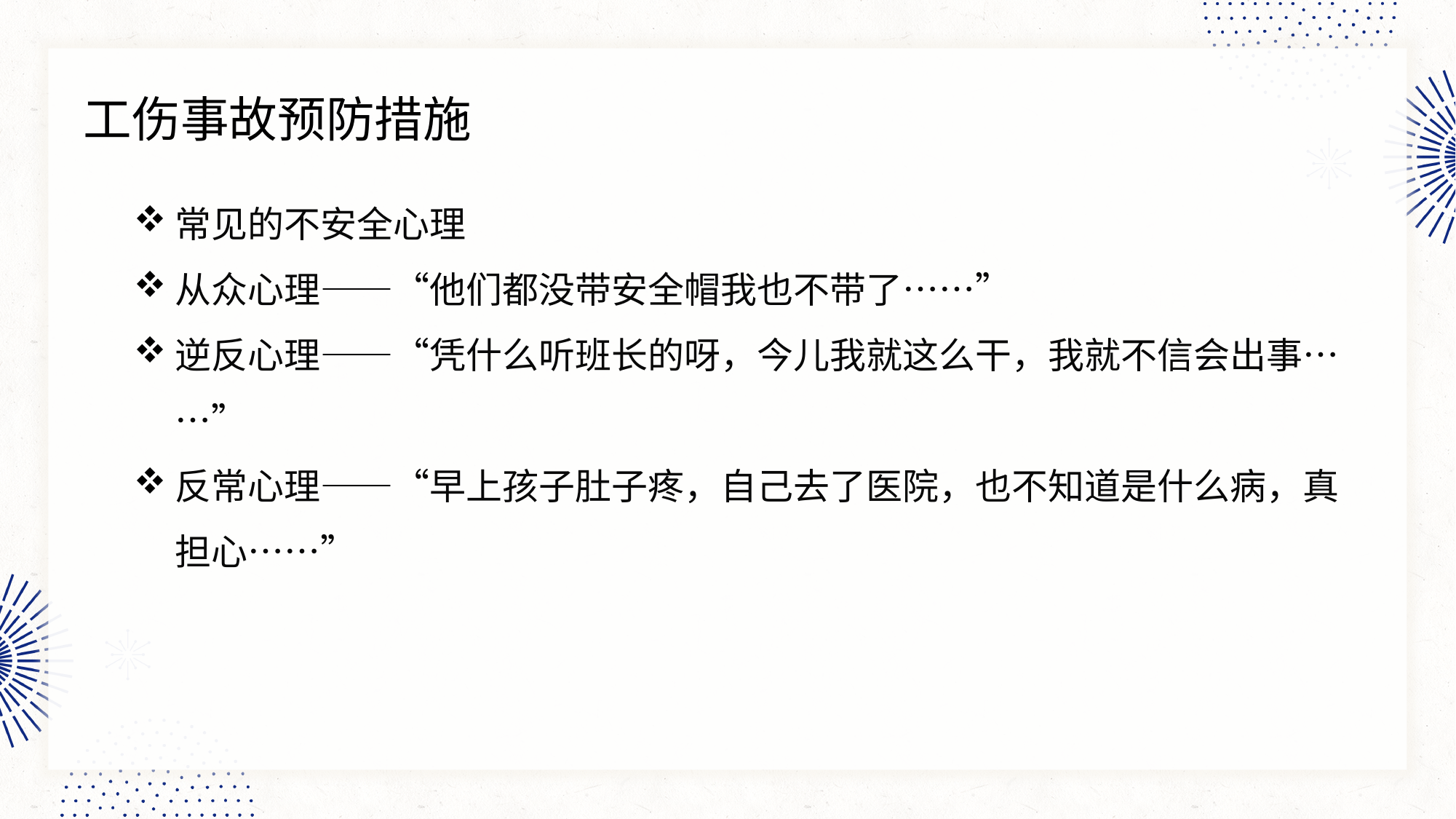

工伤事故预防措施
常见的不安全心理
从众心理——“他们都没带安全帽我也不带了……”
逆反心理——“凭什么听班长的呀，今儿我就这么干，我就不信会出事……”
反常心理——“早上孩子肚子疼，自己去了医院，也不知道是什么病，真担心……”